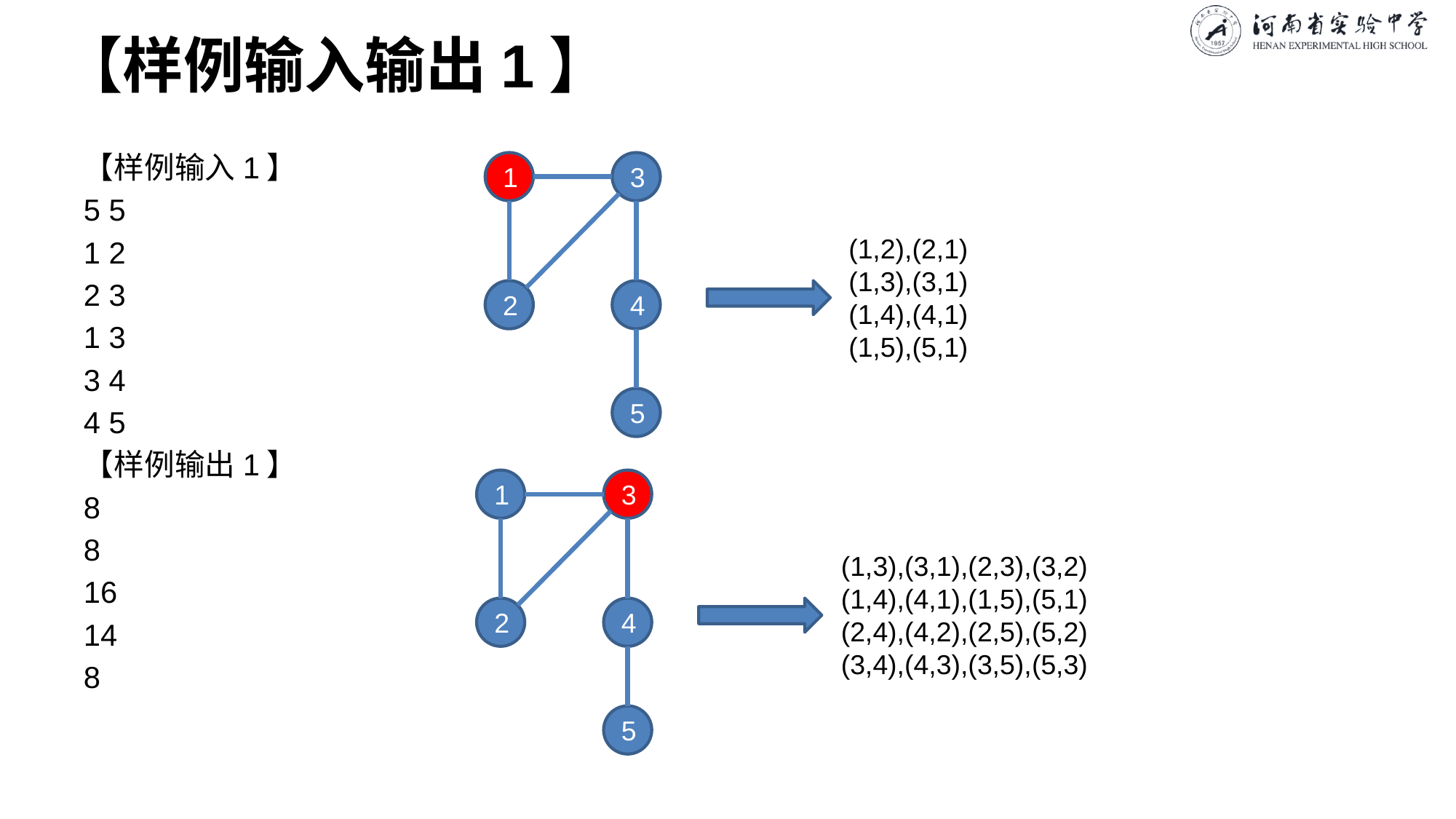

# 【样例输入输出1】
【样例输入1】
5 5
1 2
2 3
1 3
3 4
4 5
【样例输出1】
8
8
16
14
8
3
1
(1,2),(2,1)
(1,3),(3,1)
(1,4),(4,1)
(1,5),(5,1)
2
4

5
3
1
(1,3),(3,1),(2,3),(3,2)
(1,4),(4,1),(1,5),(5,1)
(2,4),(4,2),(2,5),(5,2)
(3,4),(4,3),(3,5),(5,3)
2
4

5